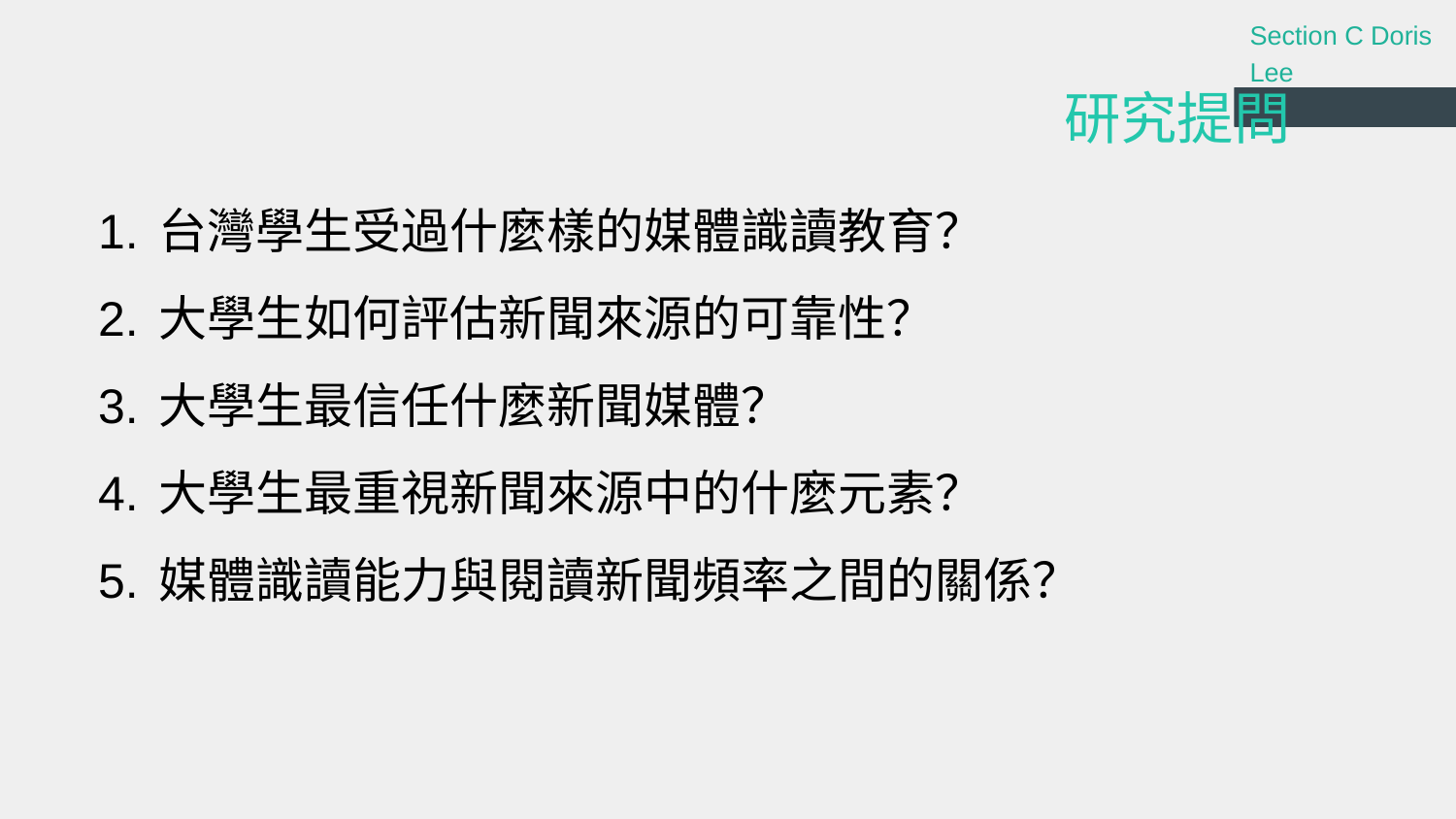

Section C Doris Lee
# 研究提問
台灣學生受過什麼樣的媒體識讀教育？
大學生如何評估新聞來源的可靠性？
大學生最信任什麼新聞媒體？
大學生最重視新聞來源中的什麼元素？
媒體識讀能力與閱讀新聞頻率之間的關係？